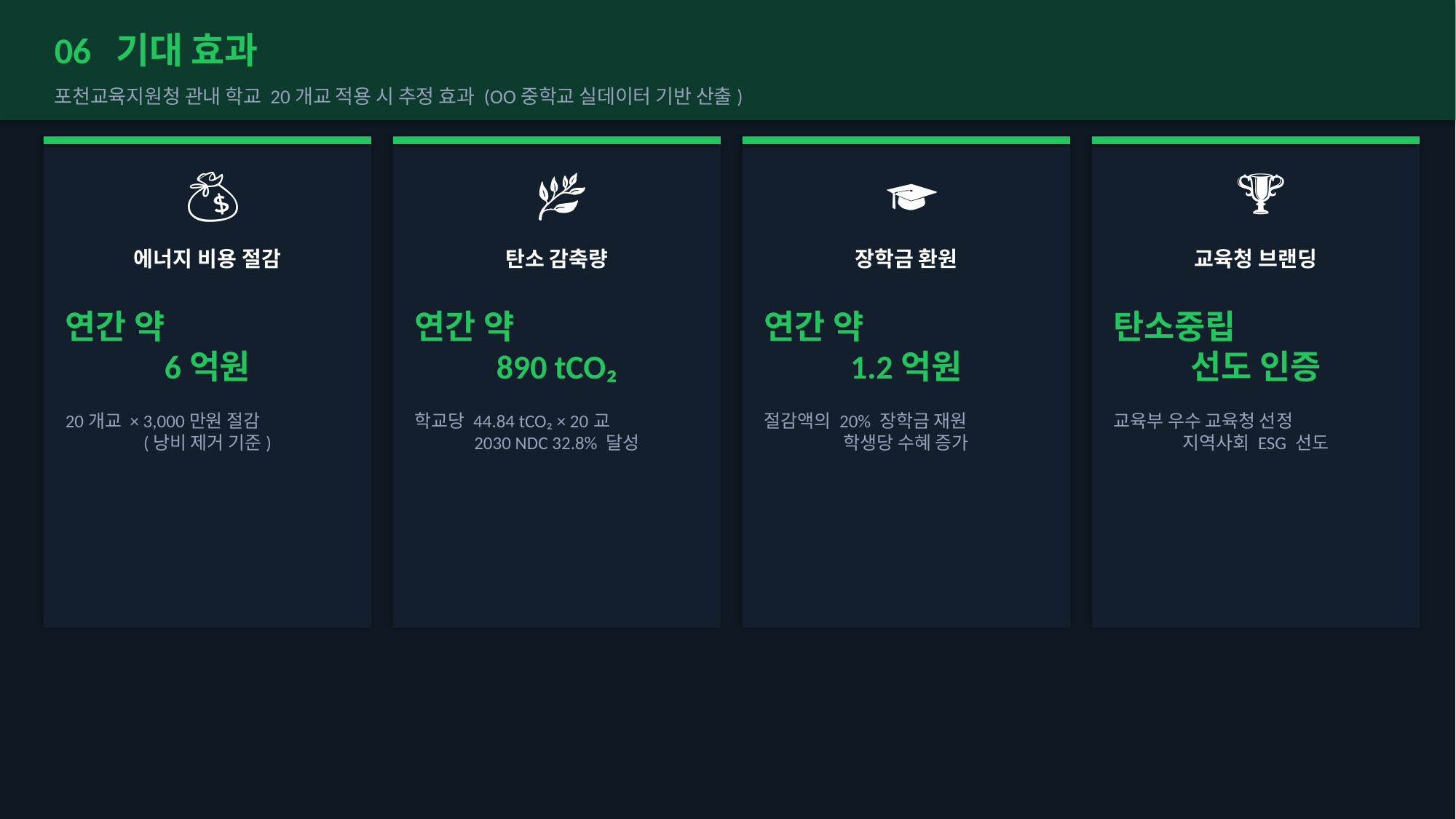

06  기대 효과
포천교육지원청 관내 학교 20개교 적용 시 추정 효과 (OO중학교 실데이터 기반 산출)

💰
🌿
🎓
🏆
에너지 비용 절감
탄소 감축량
장학금 환원
교육청 브랜딩
연간 약
6억원
연간 약
890 tCO₂
연간 약
1.2억원
탄소중립
선도 인증
20개교 × 3,000만원 절감
(낭비 제거 기준)
학교당 44.84 tCO₂ × 20교
2030 NDC 32.8% 달성
절감액의 20% 장학금 재원
학생당 수혜 증가
교육부 우수 교육청 선정
지역사회 ESG 선도